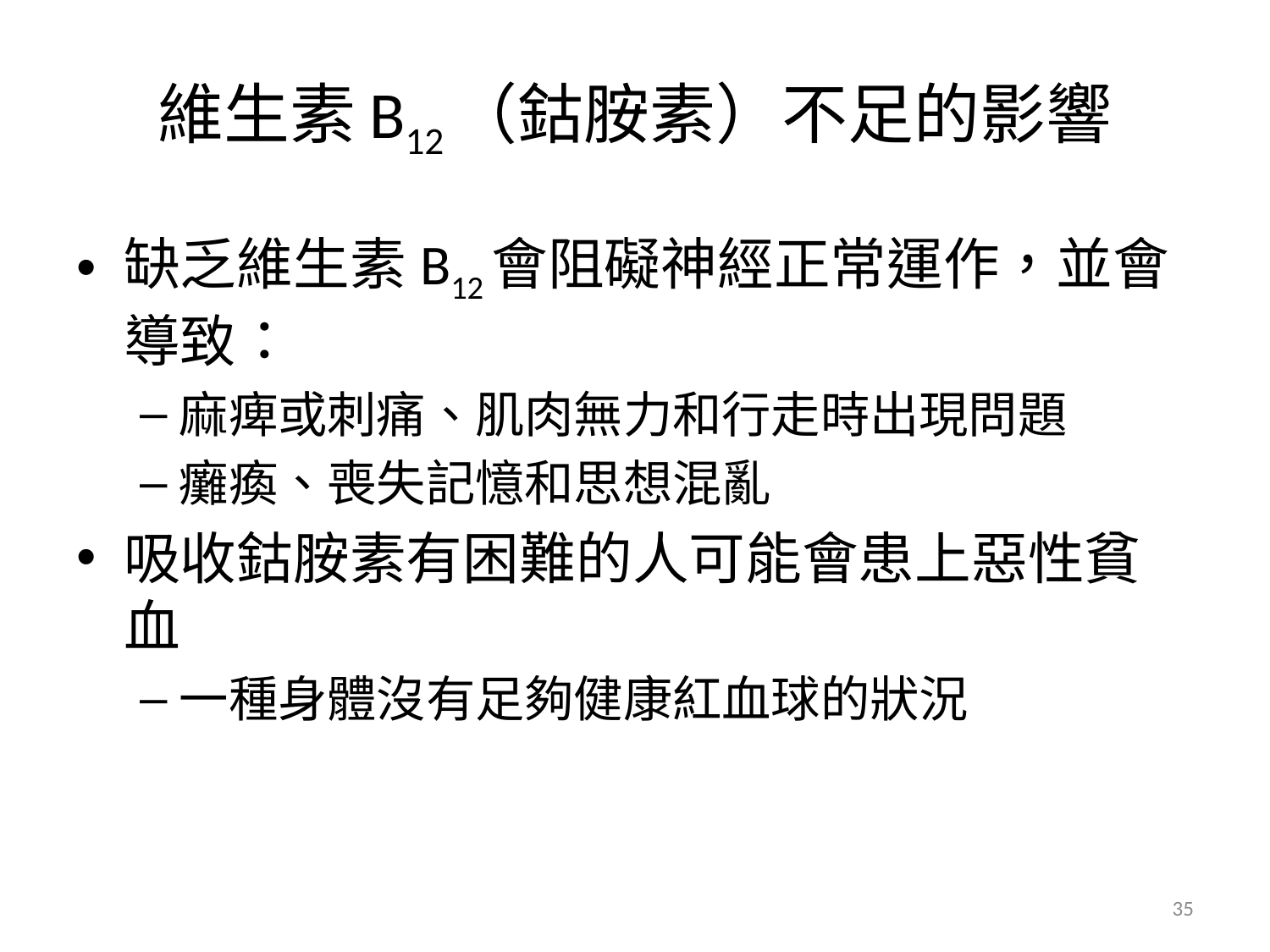

# 維生素B12（鈷胺素）不足的影響
缺乏維生素B12會阻礙神經正常運作，並會導致：
麻痺或刺痛、肌肉無力和行走時出現問題
癱瘓、喪失記憶和思想混亂
吸收鈷胺素有困難的人可能會患上惡性貧血
一種身體沒有足夠健康紅血球的狀況
35